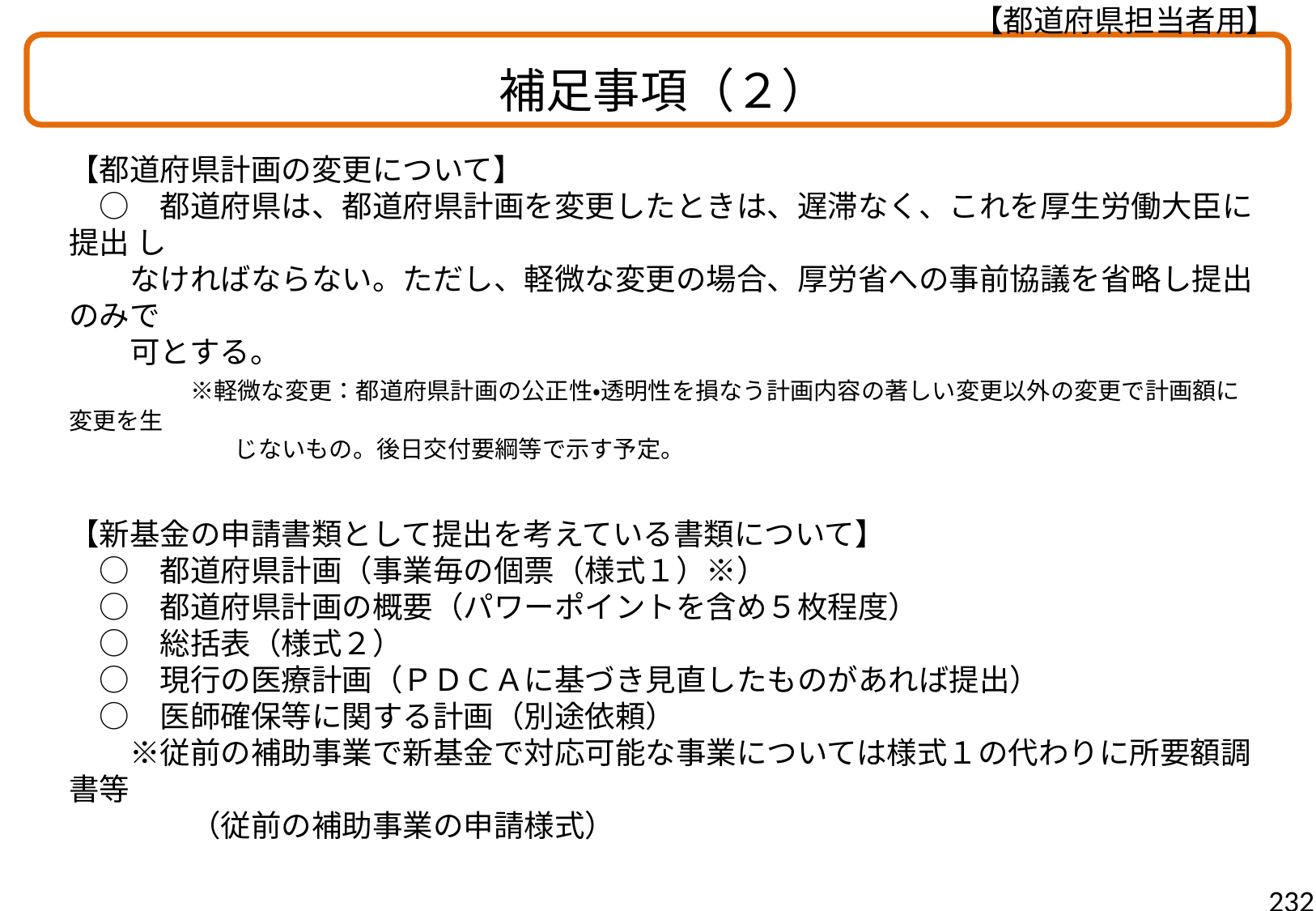

【都道府県担当者用】

補足事項（２）
【都道府県計画の変更について】
　○　都道府県は、都道府県計画を変更したときは、遅滞なく、これを厚生労働大臣に提出 し
　　なければならない。ただし、軽微な変更の場合、厚労省への事前協議を省略し提出のみで
　　可とする。
　　　　※軽微な変更：都道府県計画の公正性・透明性を損なう計画内容の著しい変更以外の変更で計画額に変更を生
　　　　　　　じないもの。後日交付要綱等で示す予定。

【新基金の申請書類として提出を考えている書類について】
　○　都道府県計画（事業毎の個票（様式１）※）
　○　都道府県計画の概要（パワーポイントを含め５枚程度）
　○　総括表（様式２）
　○　現行の医療計画（ＰＤＣＡに基づき見直したものがあれば提出）
　○　医師確保等に関する計画（別途依頼）
　　※従前の補助事業で新基金で対応可能な事業については様式１の代わりに所要額調書等
　　　　（従前の補助事業の申請様式）
232